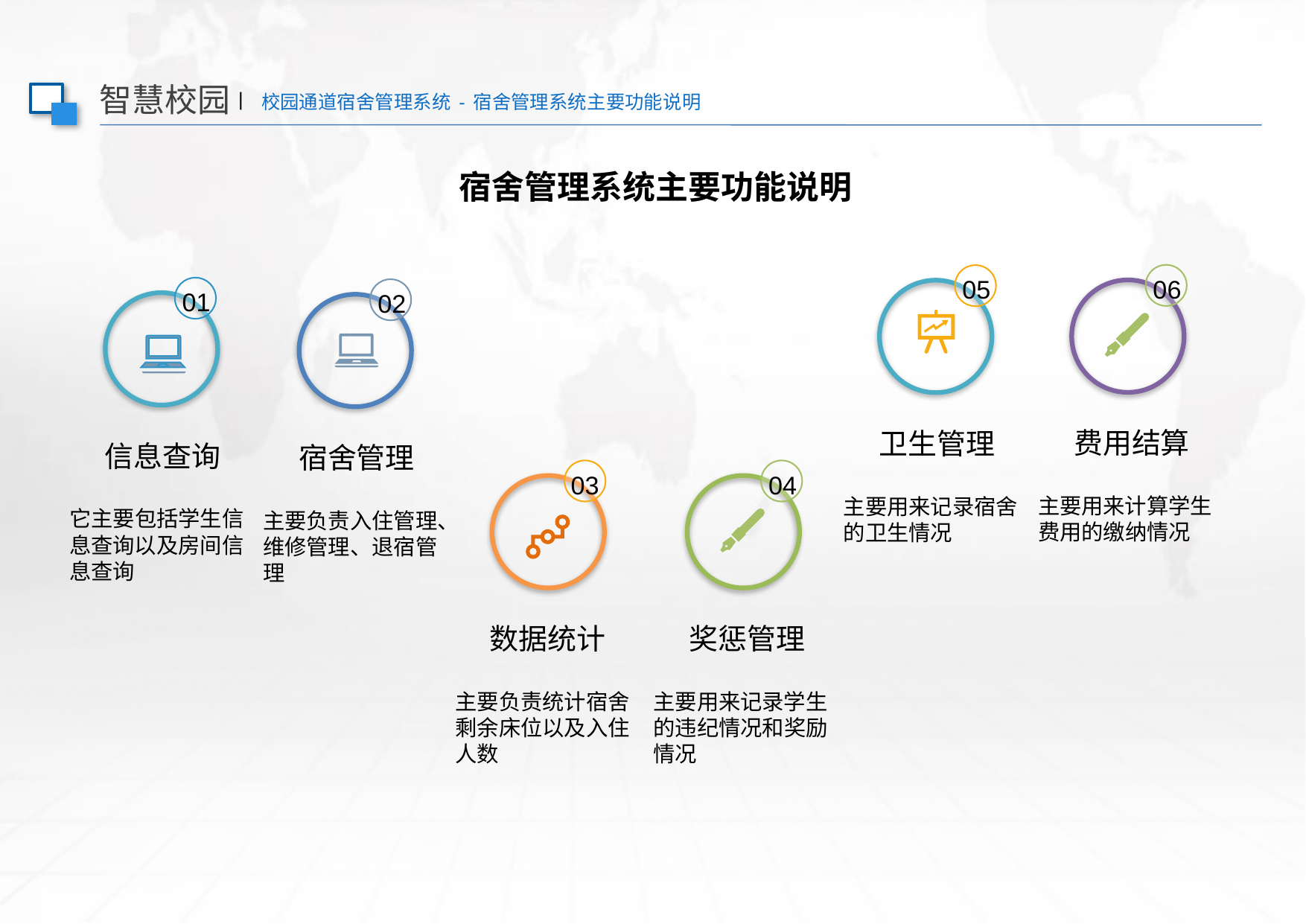

智慧校园|  校园通道宿舍管理系统-宿舍管理系统主要功能说明

宿舍管理系统主要功能说明
06

费用结算
主要用来计算学生费用的缴纳情况
05

卫生管理
主要用来记录宿舍的卫生情况
01
02

宿舍管理
主要负责入住管理、维修管理、退宿管理

信息查询
03

数据统计
主要负责统计宿舍剩余床位以及入住人数

04

奖惩管理
主要用来记录学生的违纪情况和奖励情况
它主要包括学生信息查询以及房间信息查询